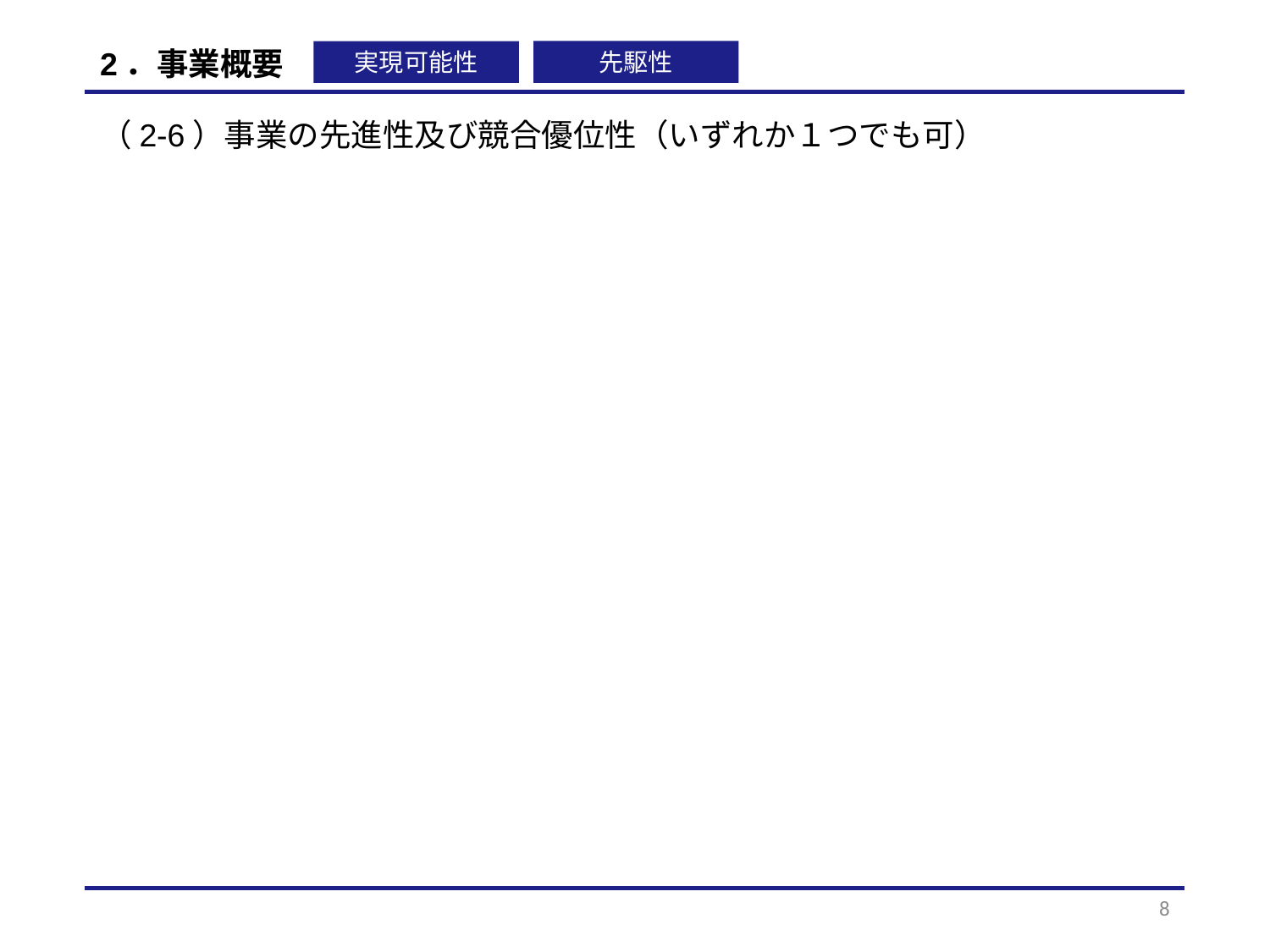

# 2．事業概要
先駆性
実現可能性
（2-6）事業の先進性及び競合優位性（いずれか１つでも可）

8